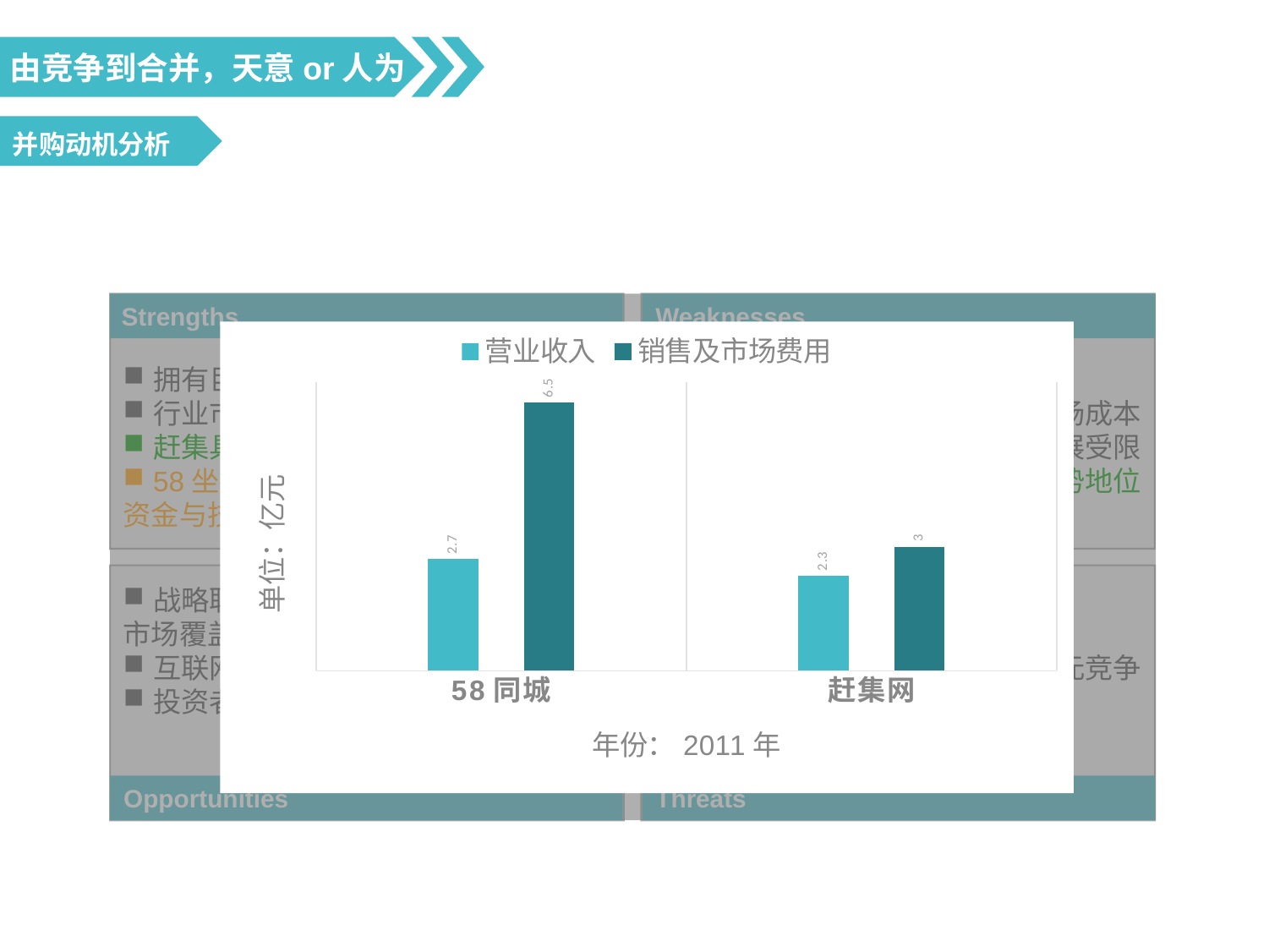

由竞争到合并，天意or人为

并购动机分析

Strengths
Weaknesses
拥有巨大用户资源
行业市场份额位居前列
赶集具有专业信息分类优势
58坐拥腾讯战略投资带来
资金与技术
恶性竞争带来巨额市场成本
过度竞争使新业务发展受限
赶集市场份额处于劣势地位

### Chart

| Category | 营业收入 | 销售及市场费用 |
|---|---|---|
| 58同城 | 2.7 | 6.5 |
| 赶集网 | 2.3 | 3.0 |

战略联盟与并购将带来超额
市场覆盖
互联网合并年创造经验
投资者为并购下注筹码与信心

市场由寡头竞争转向多元竞争

Opportunities
Threats